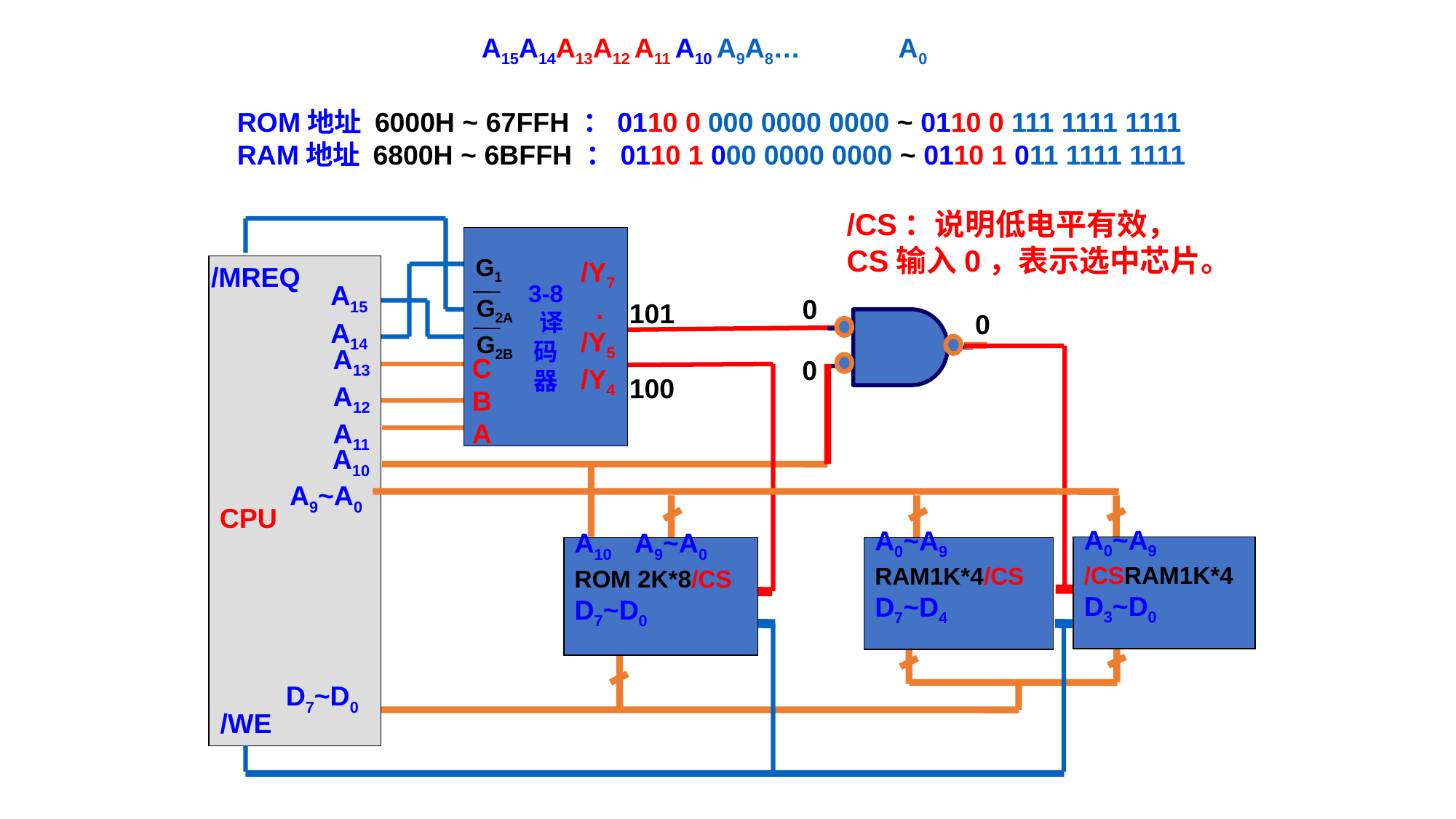

A15A14A13A12 A11 A10 A9A8…             A0

ROM地址 6000H ~ 67FFH ：0110 0 000 0000 0000 ~ 0110 0 111 1111 1111
RAM地址 6800H ~ 6BFFH ：0110 1 000 0000 0000 ~ 0110 1 011 1111 1111
/CS：说明低电平有效，
CS输入0，表示选中芯片。

3-8
 译
码
器
G1
/Y7
  .
/Y5
/Y4
/MREQ

CPU

A15
A14
0
G2A
101

0

G2B

A13
A12
A11

C
B
A

0

100

A10

A9~A0

A0~A9
/CSRAM1K*4
D3~D0

A10   A9~A0
ROM 2K*8/CS
D7~D0

A0~A9
RAM1K*4/CS
D7~D4

D7~D0

/WE